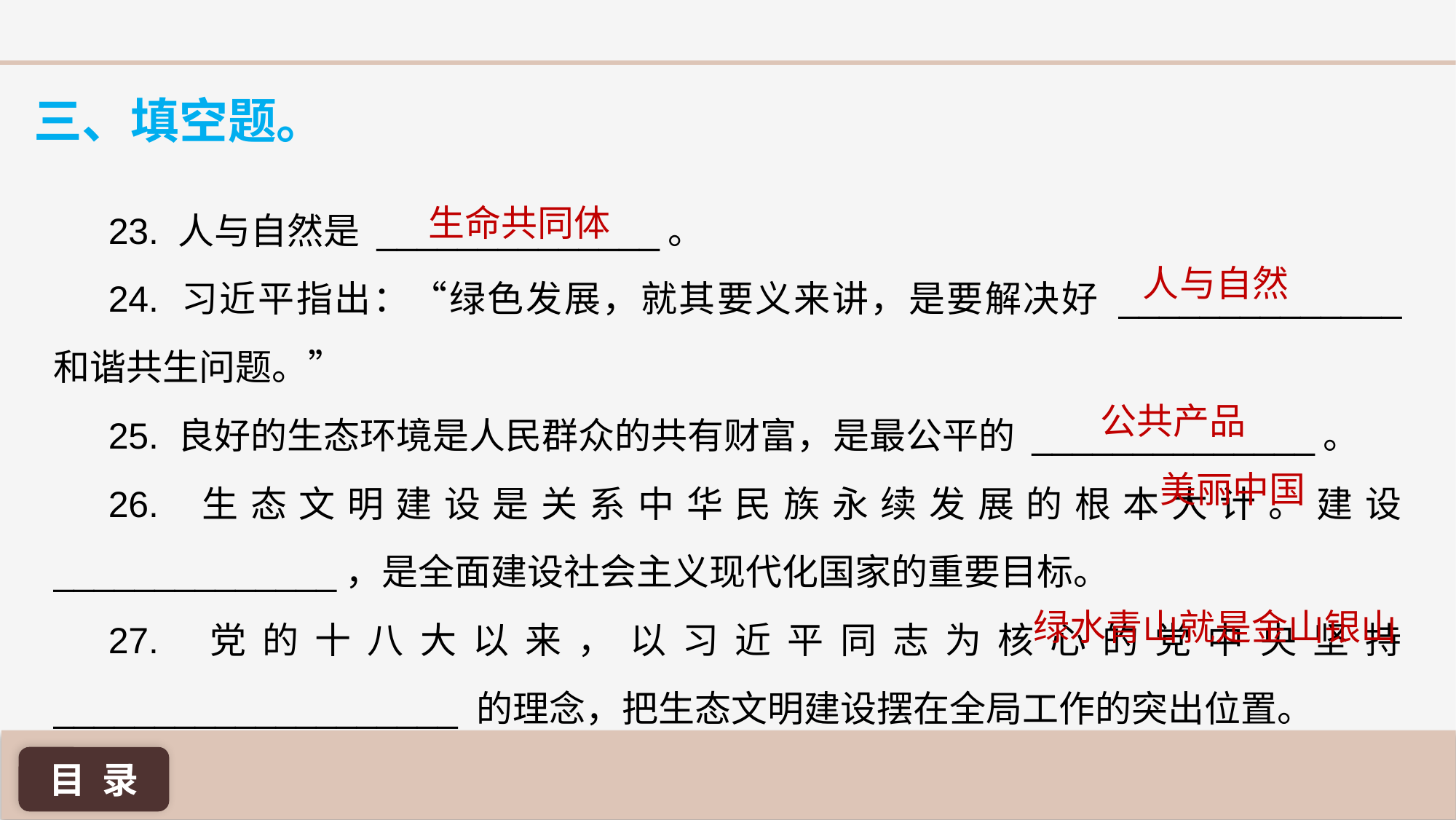

三、填空题。
生命共同体
23. 人与自然是 ______________。
24. 习近平指出：“绿色发展，就其要义来讲，是要解决好 ______________ 和谐共生问题。”
25. 良好的生态环境是人民群众的共有财富，是最公平的 ______________。
26. 生态文明建设是关系中华民族永续发展的根本大计。建设 ______________，是全面建设社会主义现代化国家的重要目标。
27. 党的十八大以来，以习近平同志为核心的党中央坚持 ____________________ 的理念，把生态文明建设摆在全局工作的突出位置。
人与自然
公共产品
美丽中国
绿水青山就是金山银山